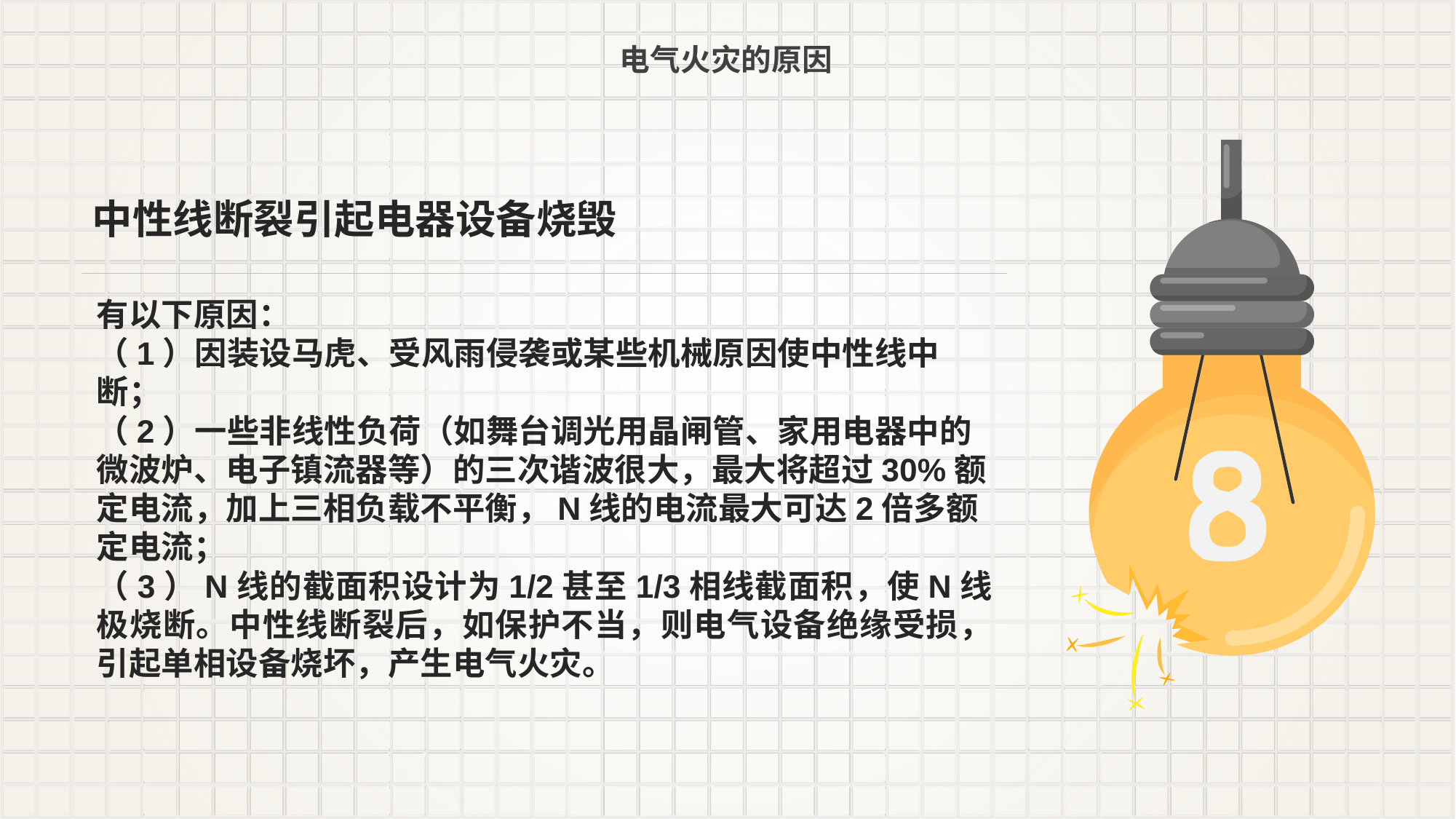

电气火灾的原因

中性线断裂引起电器设备烧毁
有以下原因：
（1）因装设马虎、受风雨侵袭或某些机械原因使中性线中断；
（2）一些非线性负荷（如舞台调光用晶闸管、家用电器中的微波炉、电子镇流器等）的三次谐波很大，最大将超过30%额定电流，加上三相负载不平衡，N线的电流最大可达2倍多额定电流；
（3）N线的截面积设计为1/2甚至1/3相线截面积，使N线极烧断。中性线断裂后，如保护不当，则电气设备绝缘受损，引起单相设备烧坏，产生电气火灾。
8